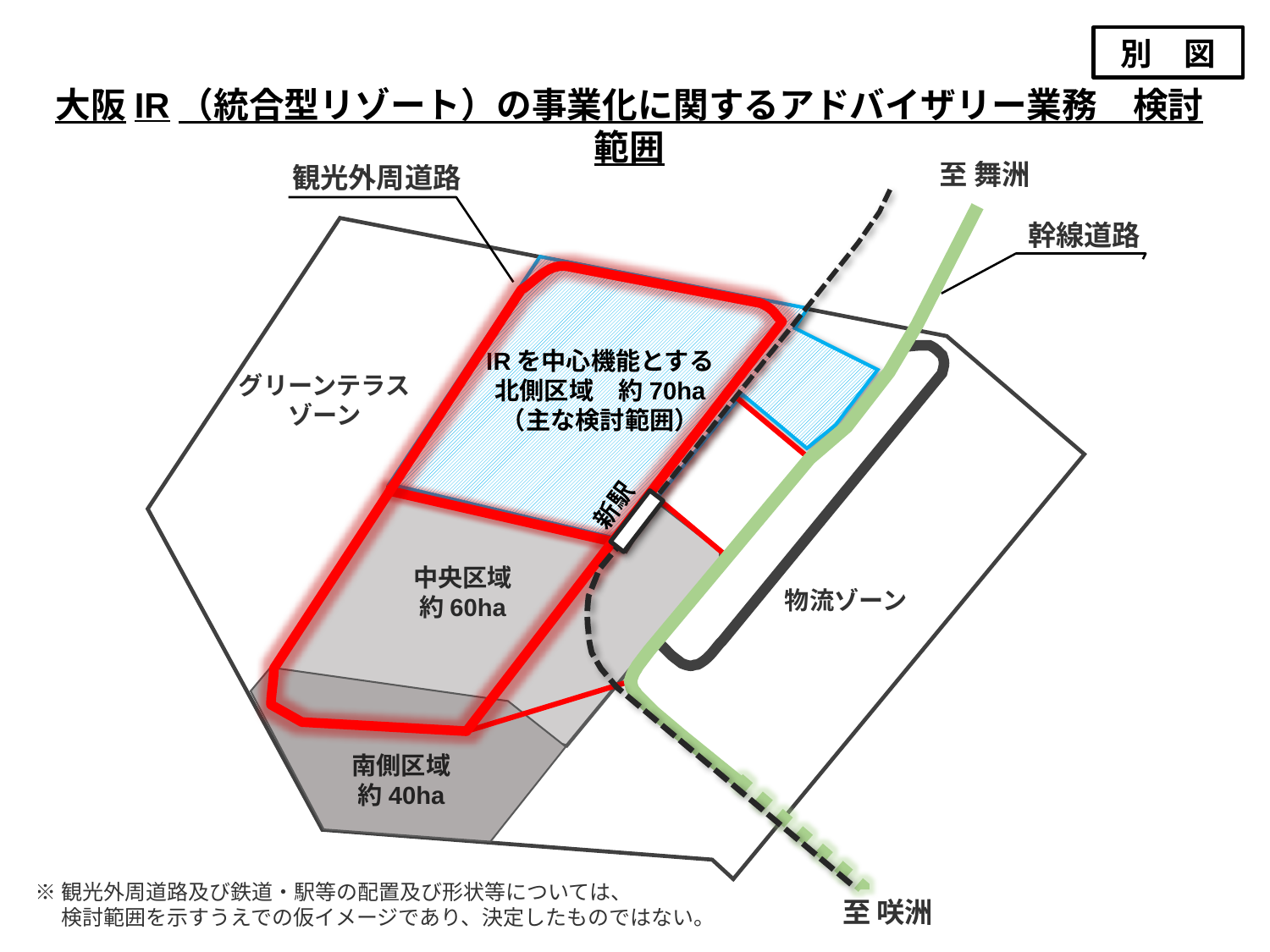

別　図
大阪IR（統合型リゾート）の事業化に関するアドバイザリー業務　検討範囲
至 舞洲
観光外周道路

幹線道路

IRを中心機能とする
北側区域　約70ha
（主な検討範囲）

グリーンテラス
ゾーン

新駅

中央区域
約60ha
物流ゾーン

南側区域
約40ha

※観光外周道路及び鉄道・駅等の配置及び形状等については、
　 検討範囲を示すうえでの仮イメージであり、決定したものではない。
至 咲洲